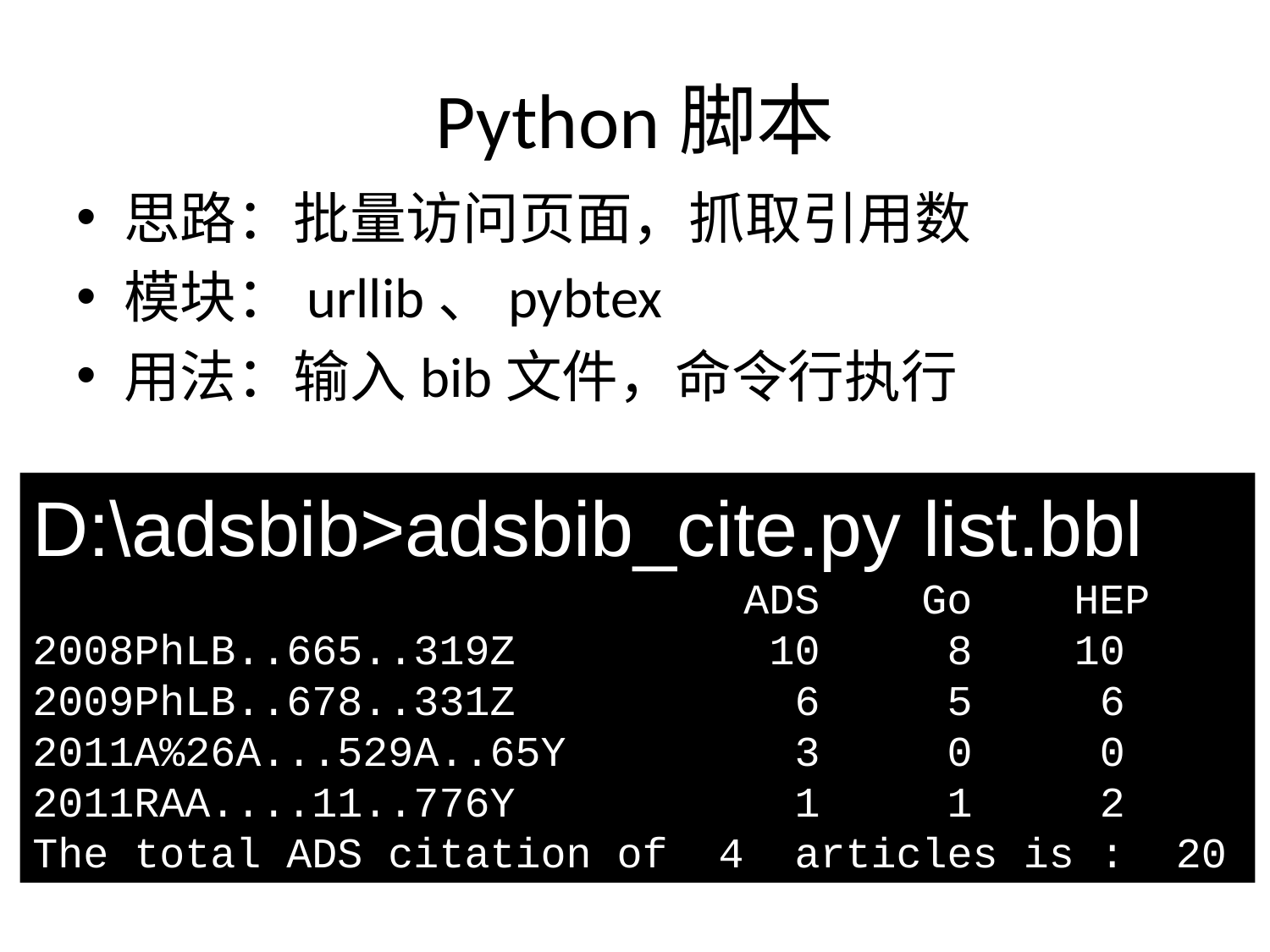

# Python脚本
思路：批量访问页面，抓取引用数
模块：urllib、pybtex
用法：输入bib文件，命令行执行

D:\adsbib>adsbib_cite.py list.bbl
                            ADS    Go    HEP
2008PhLB..665..319Z          10     8    10
2009PhLB..678..331Z           6     5     6
2011A%26A...529A..65Y         3     0     0
2011RAA....11..776Y           1     1     2
The total ADS citation of  4  articles is :  20